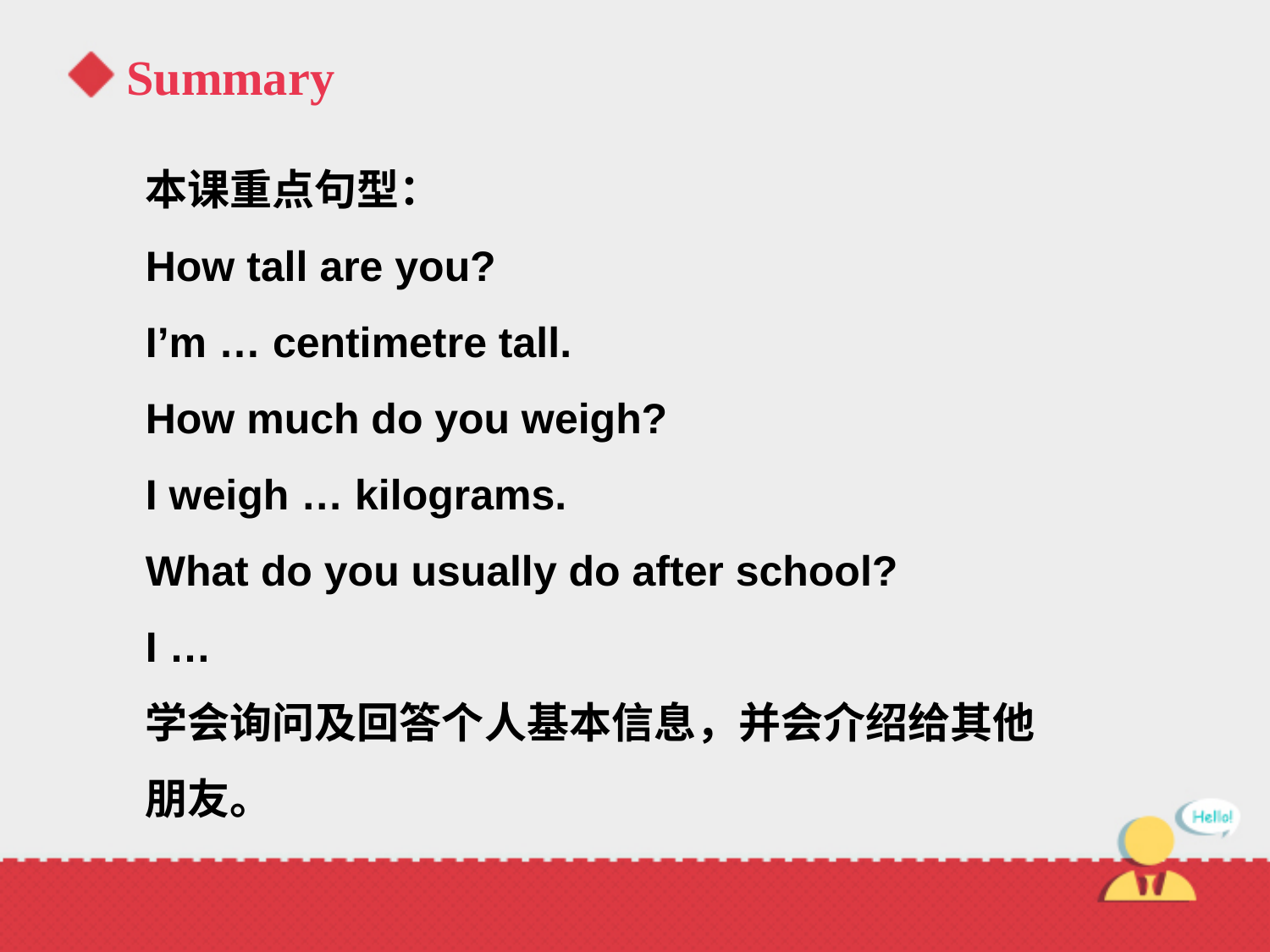

Summary
本课重点句型：
How tall are you?
I’m … centimetre tall.
How much do you weigh?
I weigh … kilograms.
What do you usually do after school?
I …
学会询问及回答个人基本信息，并会介绍给其他朋友。